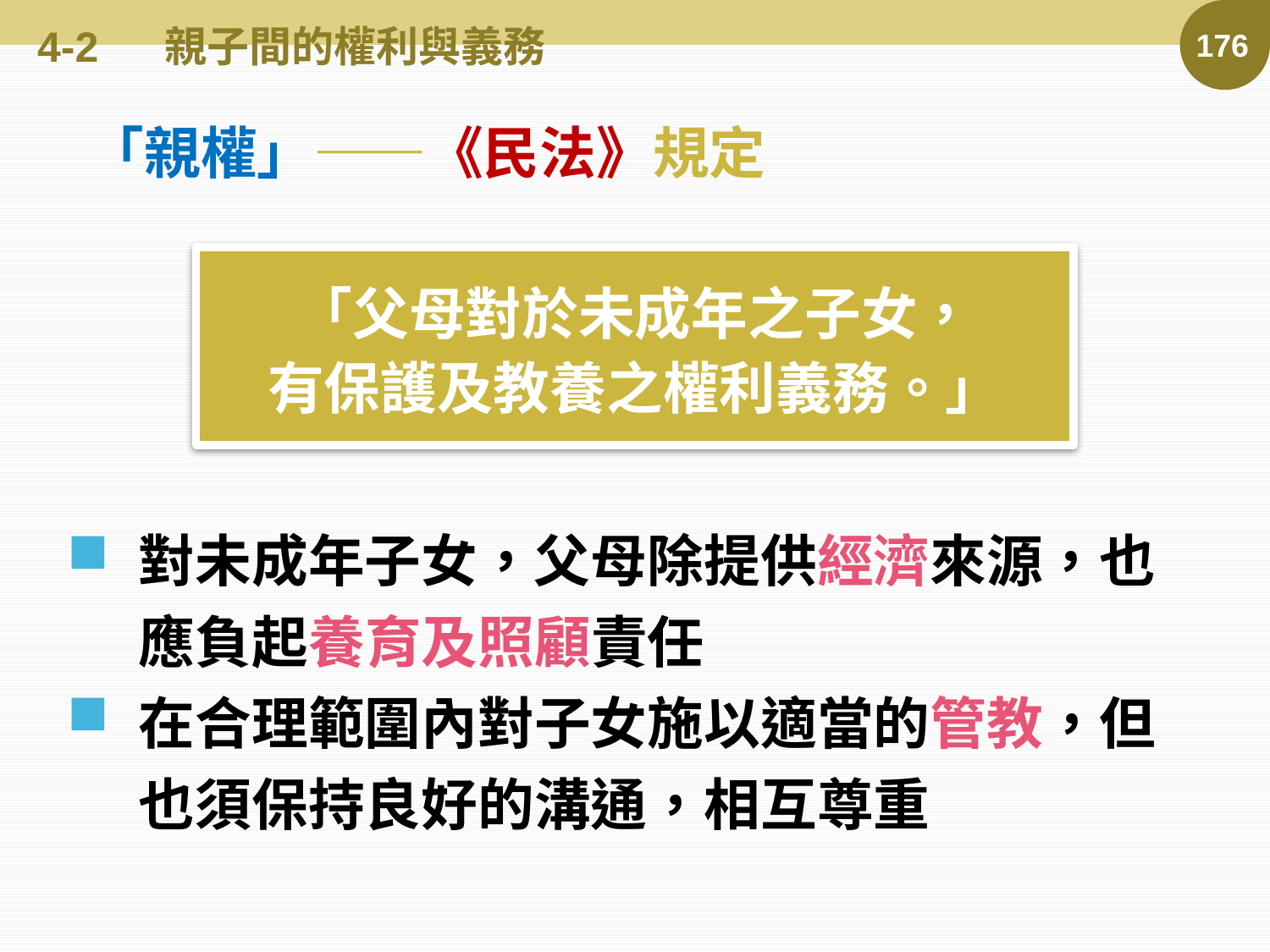

# 4-2	親子間的權利與義務
176

「親權」——《民法》規定
「父母對於未成年之子女，
有保護及教養之權利義務。」
對未成年子女，父母除提供經濟來源，也
應負起養育及照顧責任
在合理範圍內對子女施以適當的管教，但
也須保持良好的溝通，相互尊重